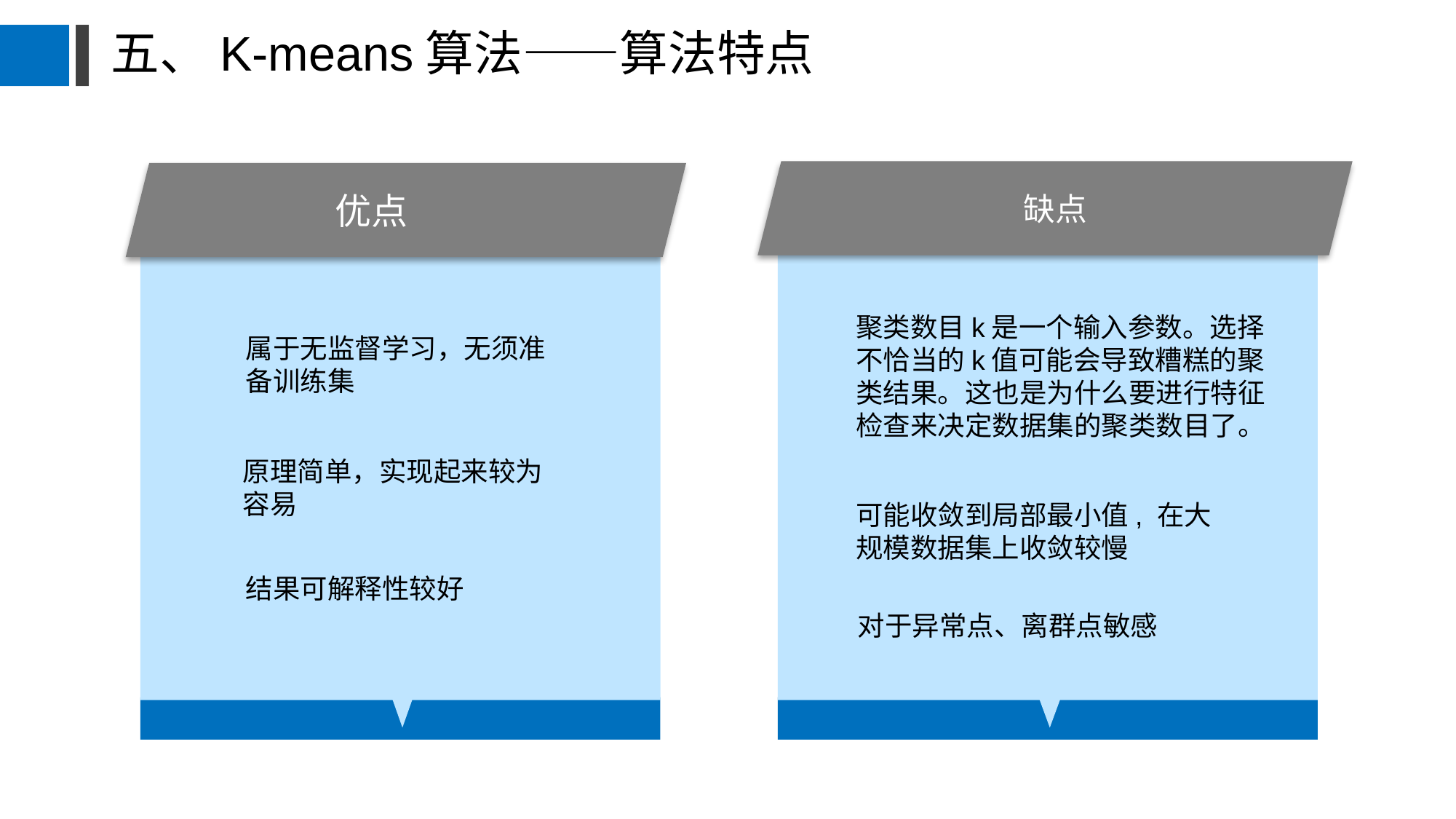

# 五、K-means算法——算法特点
缺点

	   优点

属于无监督学习，无须准备训练集
聚类数目k是一个输入参数。选择不恰当的k值可能会导致糟糕的聚类结果。这也是为什么要进行特征检查来决定数据集的聚类数目了。
原理简单，实现起来较为容易
可能收敛到局部最小值, 在大规模数据集上收敛较慢
结果可解释性较好
对于异常点、离群点敏感